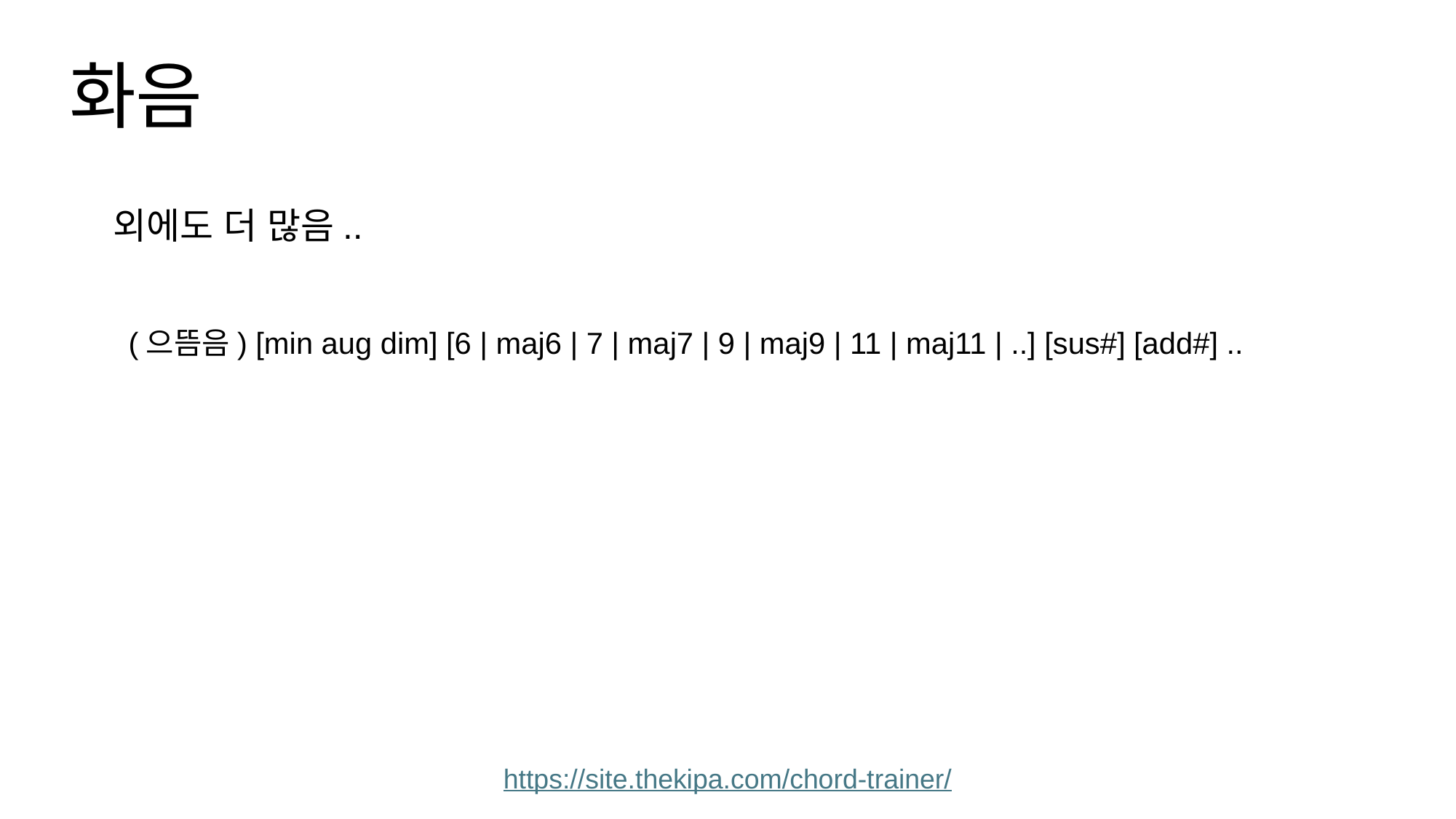

화음
외에도 더 많음..
(으뜸음) [min aug dim] [6 | maj6 | 7 | maj7 | 9 | maj9 | 11 | maj11 | ..] [sus#] [add#] ..
https://site.thekipa.com/chord-trainer/